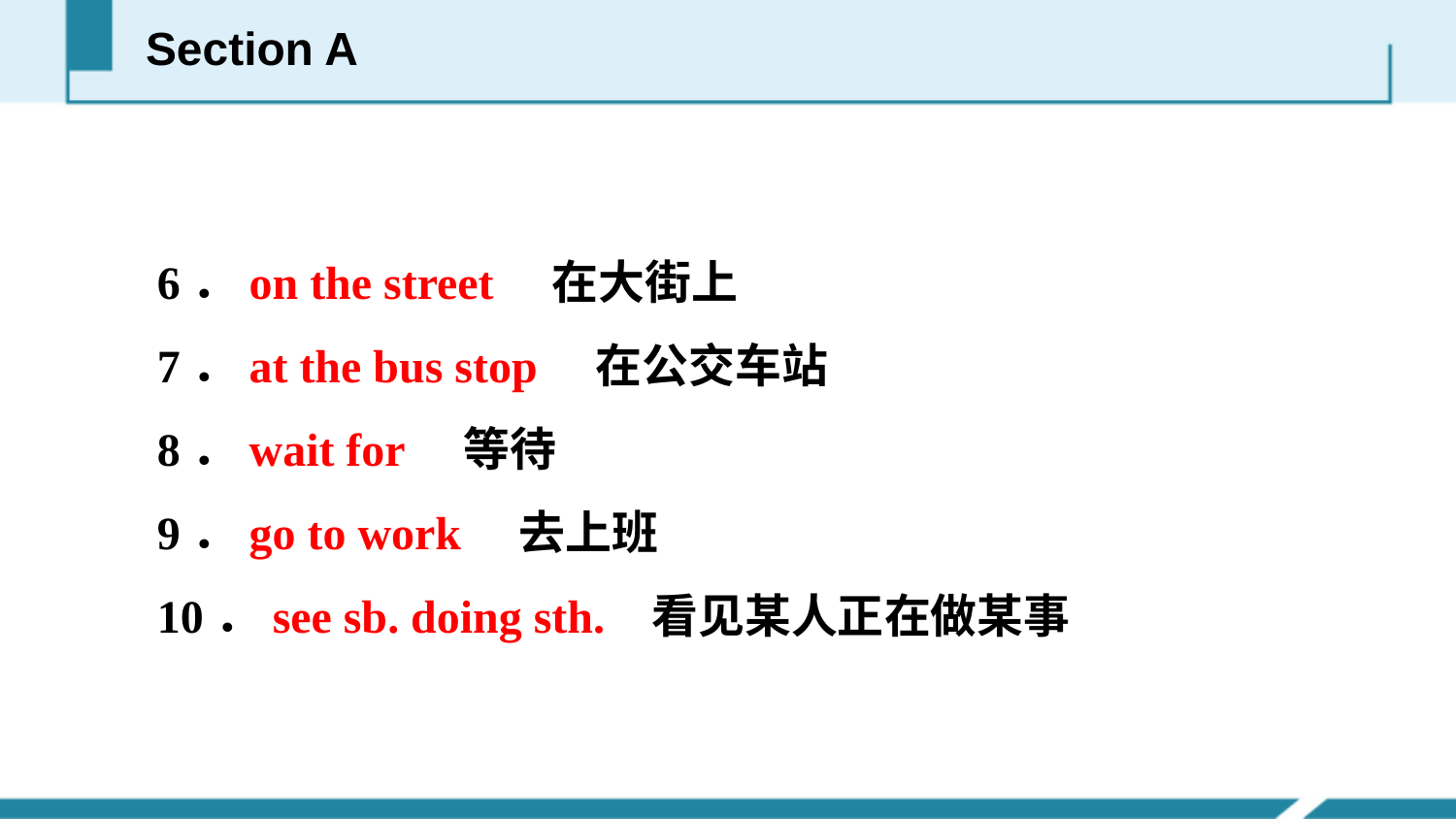

Section A
6．on the street　在大街上
7．at the bus stop　在公交车站
8．wait for　等待
9．go to work　去上班
10．see sb. doing sth.   看见某人正在做某事